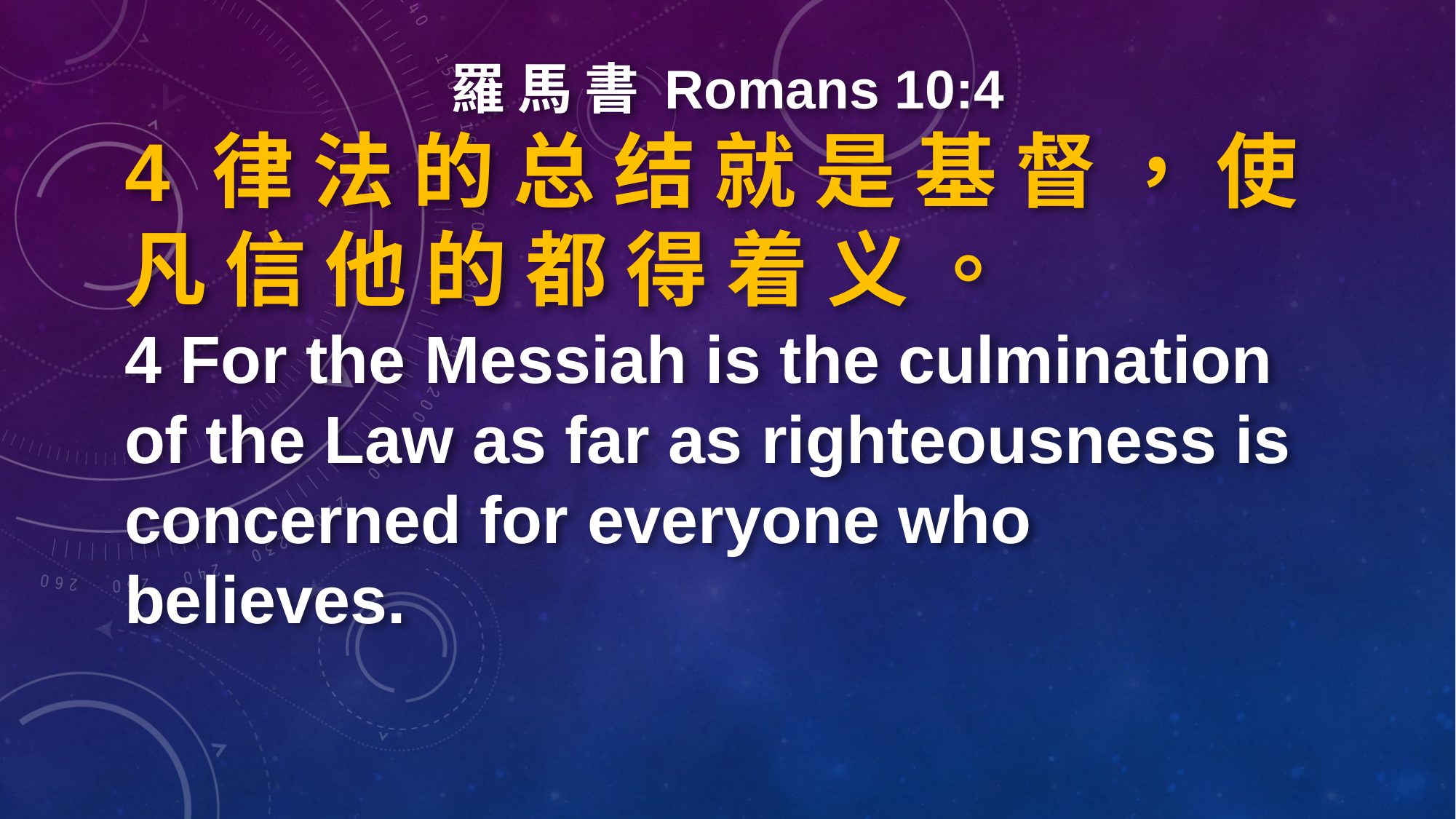

羅 馬 書 Romans 10:4
4 律 法 的 总 结 就 是 基 督 ， 使 凡 信 他 的 都 得 着 义 。
4 For the Messiah is the culmination of the Law as far as righteousness is concerned for everyone who believes.